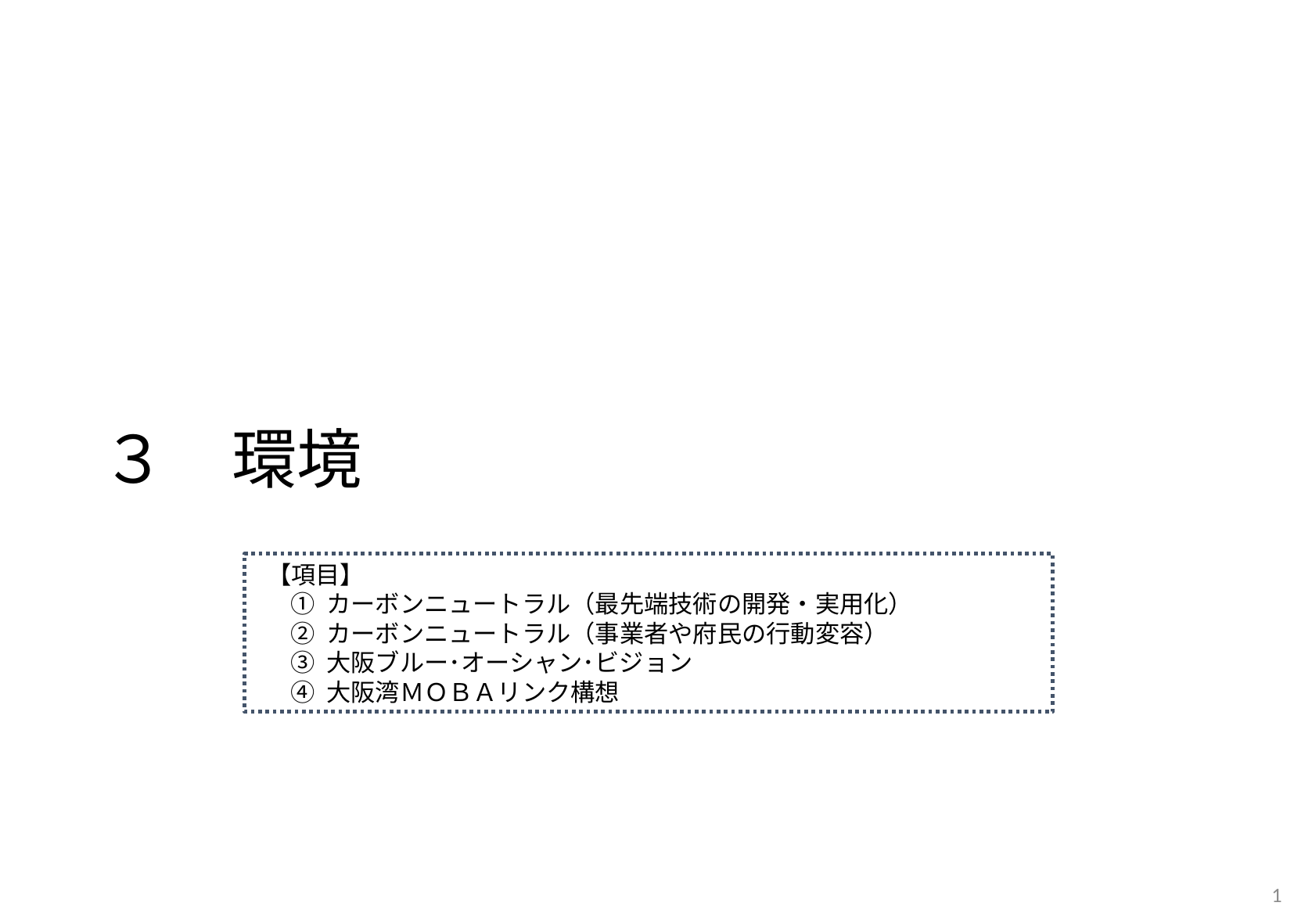

３　環境
【項目】
① カーボンニュートラル（最先端技術の開発・実用化）
② カーボンニュートラル（事業者や府民の行動変容）
③ 大阪ブルー･オーシャン･ビジョン
④ 大阪湾ＭＯＢＡリンク構想
1